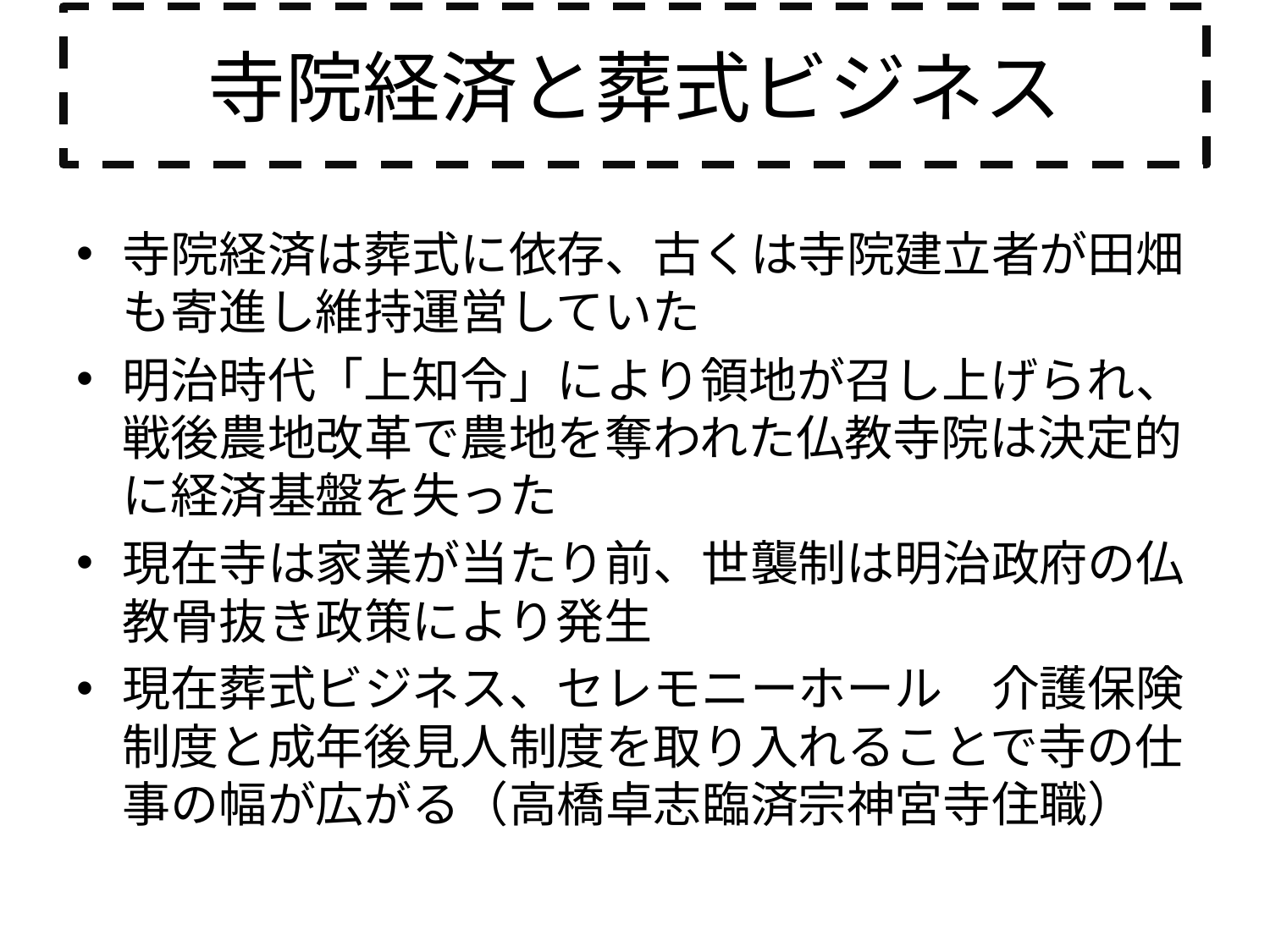

# 寺院経済と葬式ビジネス
寺院経済は葬式に依存、古くは寺院建立者が田畑も寄進し維持運営していた
明治時代「上知令」により領地が召し上げられ、戦後農地改革で農地を奪われた仏教寺院は決定的に経済基盤を失った
現在寺は家業が当たり前、世襲制は明治政府の仏教骨抜き政策により発生
現在葬式ビジネス、セレモニーホール　介護保険制度と成年後見人制度を取り入れることで寺の仕事の幅が広がる（高橋卓志臨済宗神宮寺住職）